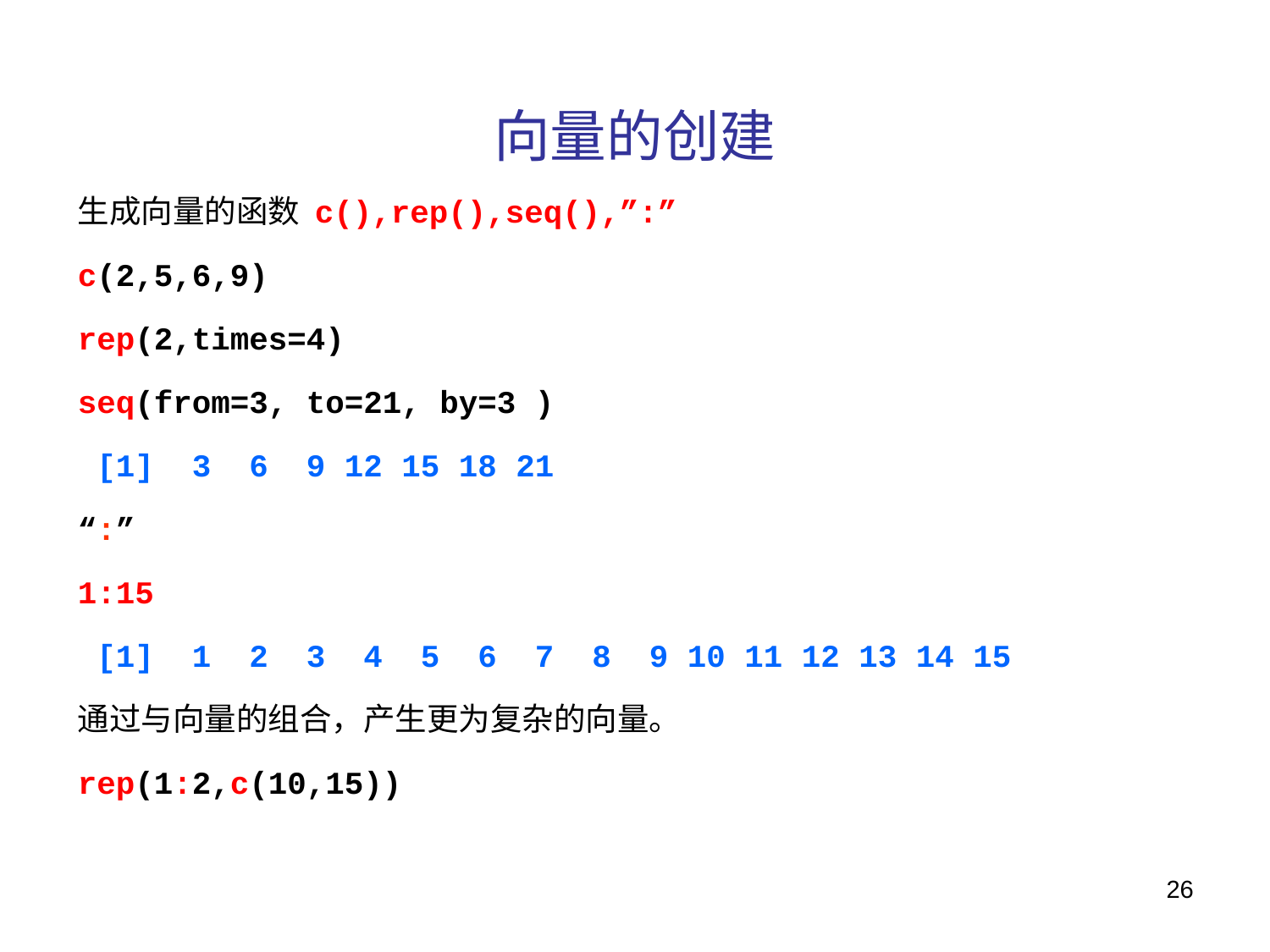

# 向量的创建
生成向量的函数 c(),rep(),seq(),”:”
c(2,5,6,9)
rep(2,times=4)
seq(from=3, to=21, by=3 )
 [1]  3  6  9 12 15 18 21
“:”
1:15
 [1]  1  2  3  4  5  6  7  8  9 10 11 12 13 14 15
通过与向量的组合，产生更为复杂的向量。
rep(1:2,c(10,15))
26